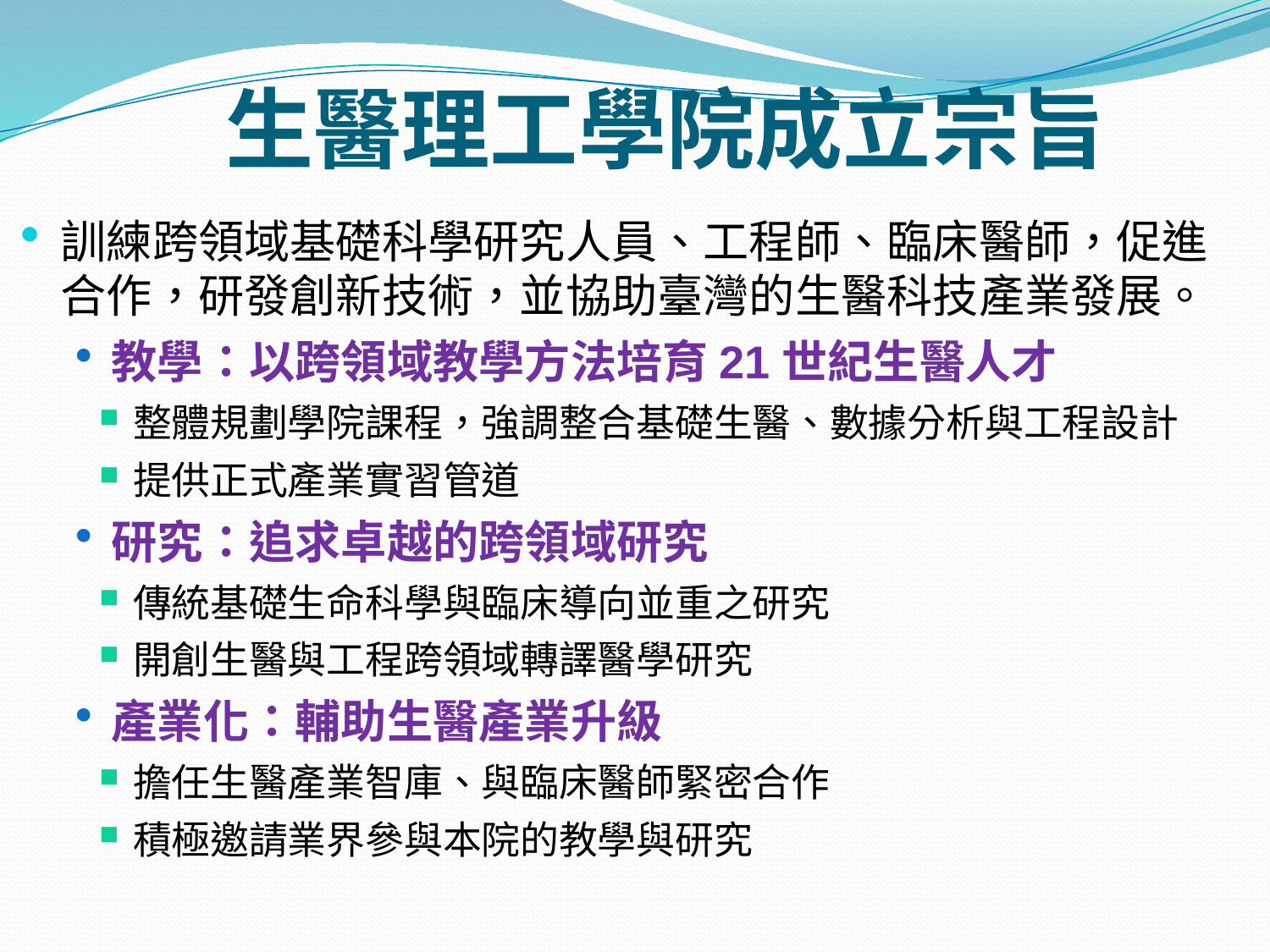

# 生醫理工學院成立宗旨
訓練跨領域基礎科學研究人員、工程師、臨床醫師，促進合作，研發創新技術，並協助臺灣的生醫科技產業發展。
教學：以跨領域教學方法培育21世紀生醫人才
整體規劃學院課程，強調整合基礎生醫、數據分析與工程設計
提供正式產業實習管道
研究：追求卓越的跨領域研究
傳統基礎生命科學與臨床導向並重之研究
開創生醫與工程跨領域轉譯醫學研究
產業化：輔助生醫產業升級
擔任生醫產業智庫、與臨床醫師緊密合作
積極邀請業界參與本院的教學與研究